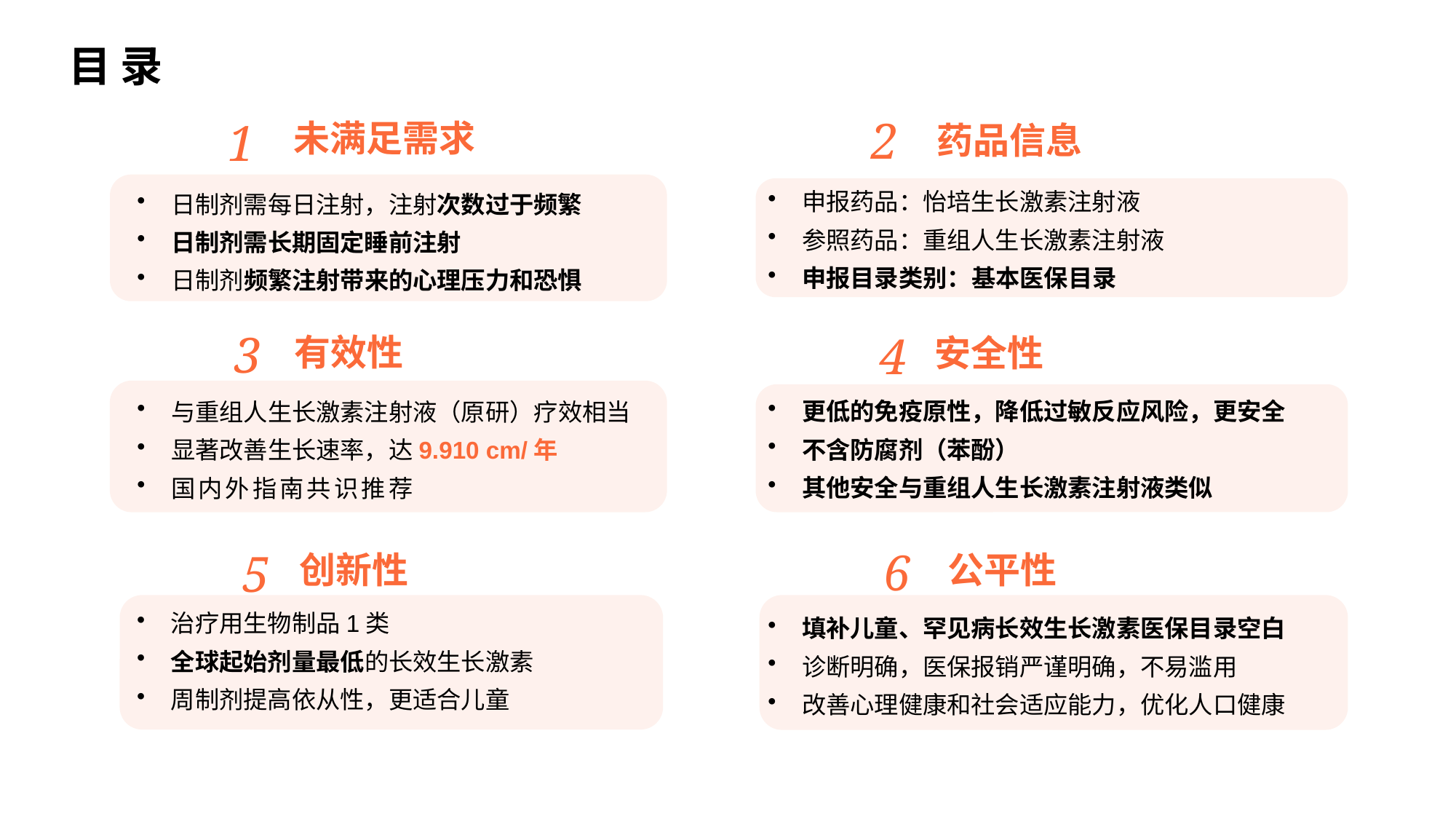

目 录

未满足需求
2
药品信息
1

申报药品：怡培生长激素注射液
参照药品：重组人生长激素注射液
申报目录类别：基本医保目录
日制剂需每日注射，注射次数过于频繁
日制剂需长期固定睡前注射
日制剂频繁注射带来的心理压力和恐惧

有效性
安全性
3
4

更低的免疫原性，降低过敏反应风险，更安全
不含防腐剂（苯酚）
其他安全与重组人生长激素注射液类似
与重组人生长激素注射液（原研）疗效相当
显著改善生长速率，达9.910 cm/年
国内外指南共识推荐

创新性
公平性
6
5

治疗用生物制品1类
全球起始剂量最低的长效生长激素
周制剂提高依从性，更适合儿童

填补儿童、罕见病长效生长激素医保目录空白
诊断明确，医保报销严谨明确，不易滥用
改善心理健康和社会适应能力，优化人口健康